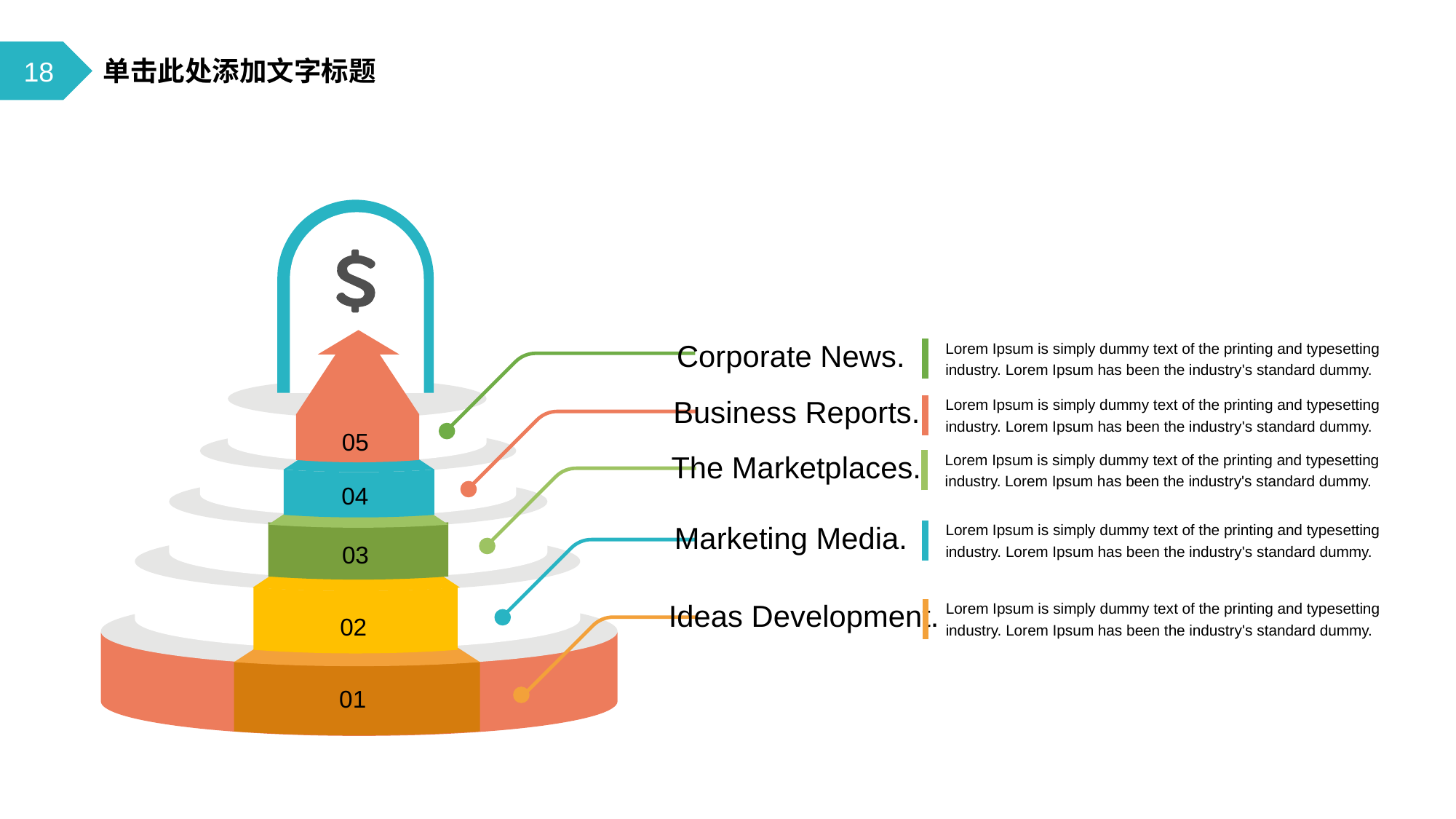

18
单击此处添加文字标题

Lorem Ipsum is simply dummy text of the printing and typesetting industry. Lorem Ipsum has been the industry's standard dummy.
Corporate News.

Lorem Ipsum is simply dummy text of the printing and typesetting industry. Lorem Ipsum has been the industry's standard dummy.
Business Reports.

05

Lorem Ipsum is simply dummy text of the printing and typesetting industry. Lorem Ipsum has been the industry's standard dummy.
The Marketplaces.

04

Lorem Ipsum is simply dummy text of the printing and typesetting industry. Lorem Ipsum has been the industry's standard dummy.
Marketing Media.

03

Lorem Ipsum is simply dummy text of the printing and typesetting industry. Lorem Ipsum has been the industry's standard dummy.
Ideas Development.

02

01